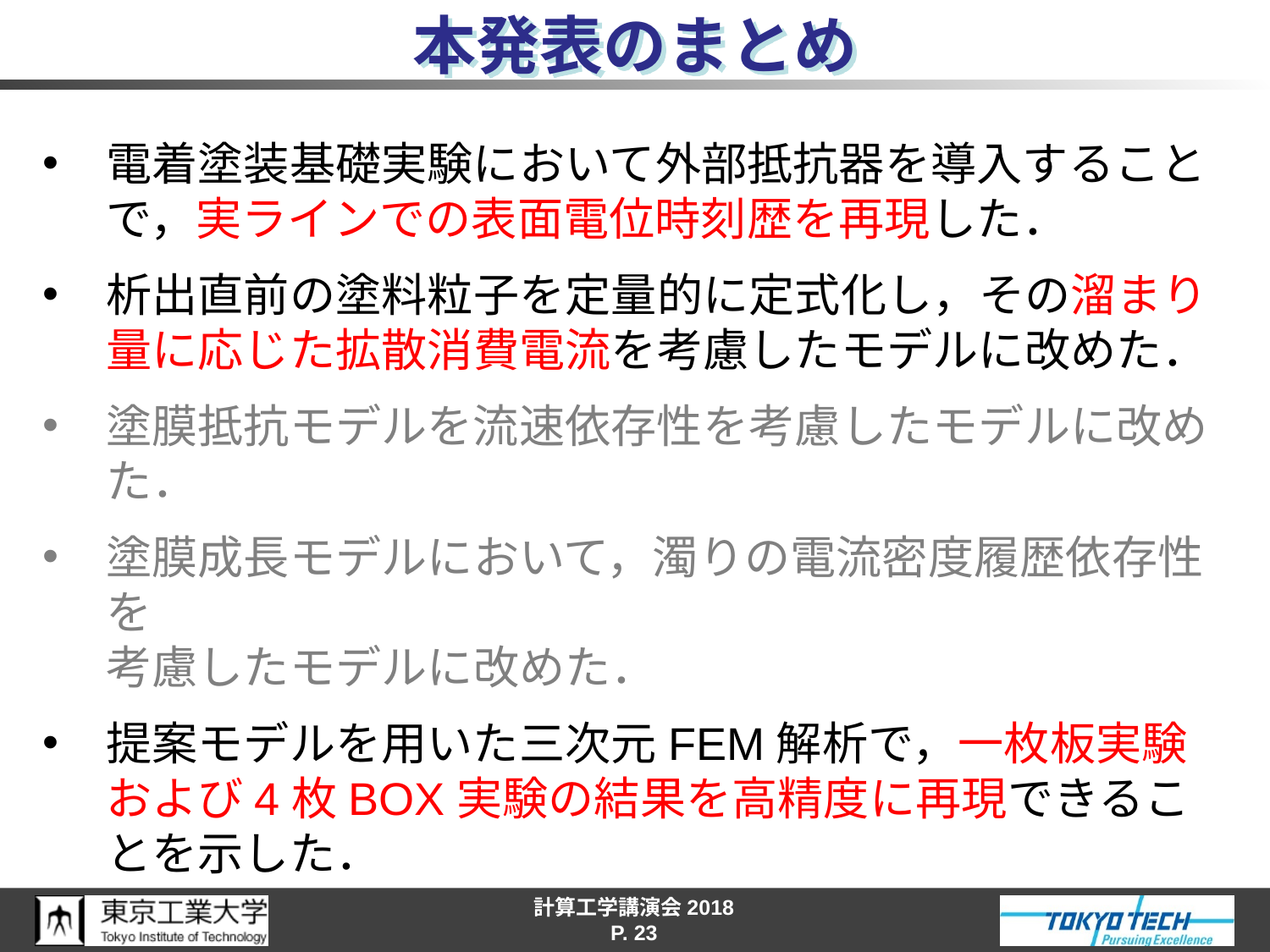

# 本発表のまとめ
電着塗装基礎実験において外部抵抗器を導入することで，実ラインでの表面電位時刻歴を再現した．
析出直前の塗料粒子を定量的に定式化し，その溜まり量に応じた拡散消費電流を考慮したモデルに改めた．
塗膜抵抗モデルを流速依存性を考慮したモデルに改めた．
塗膜成長モデルにおいて，濁りの電流密度履歴依存性を
考慮したモデルに改めた．
提案モデルを用いた三次元FEM解析で，一枚板実験および4枚BOX実験の結果を高精度に再現できることを示した．

計算工学講演会2018
P. 23